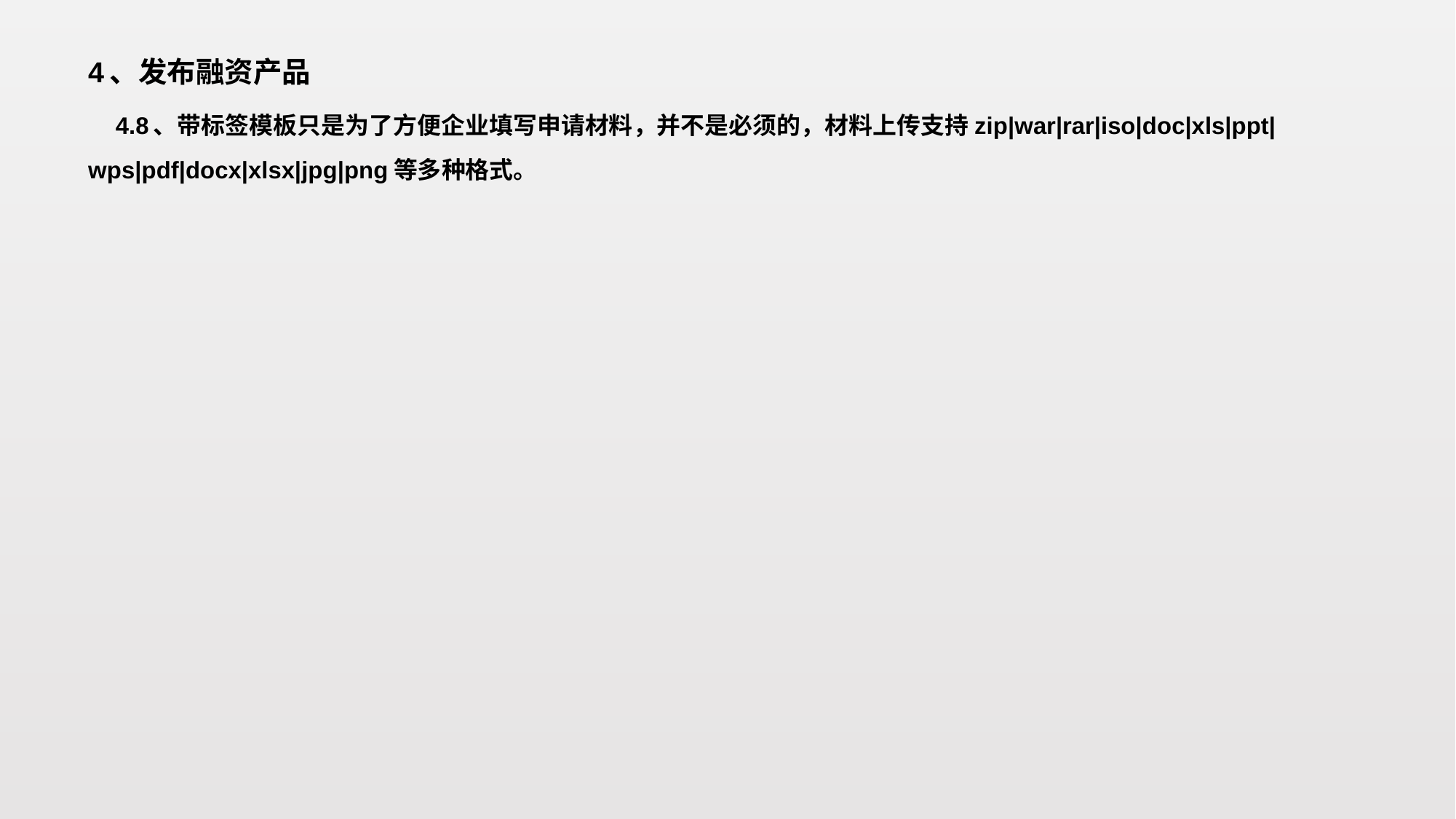

# 4、发布融资产品 4.8、带标签模板只是为了方便企业填写申请材料，并不是必须的，材料上传支持zip|war|rar|iso|doc|xls|ppt|wps|pdf|docx|xlsx|jpg|png等多种格式。